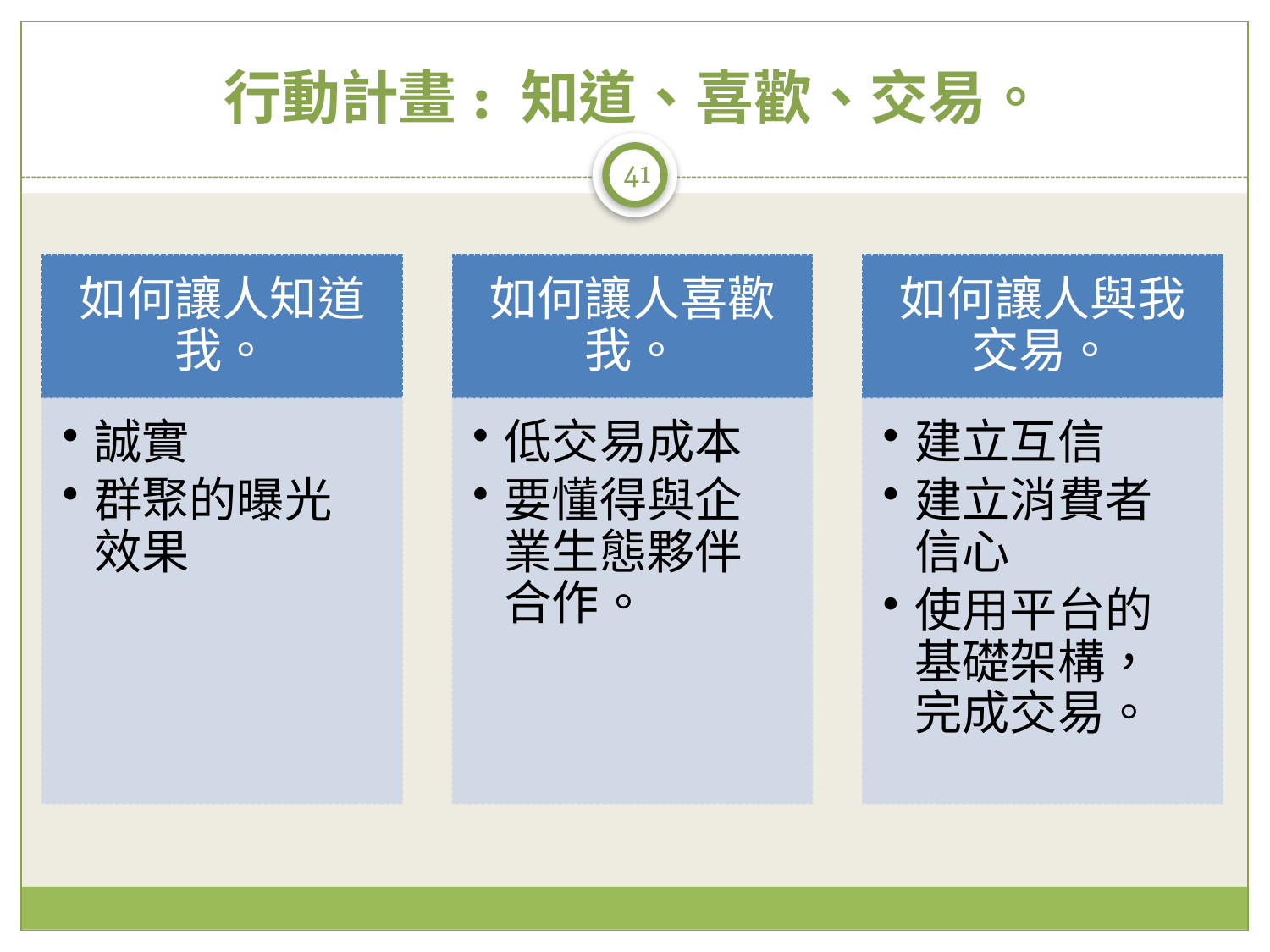

# 行動計畫: 知道、喜歡、交易。
41
如何讓人知道我。
誠實
群聚的曝光效果
如何讓人喜歡我。
低交易成本
要懂得與企業生態夥伴合作。
如何讓人與我交易。
建立互信
建立消費者信心
使用平台的基礎架構，完成交易。